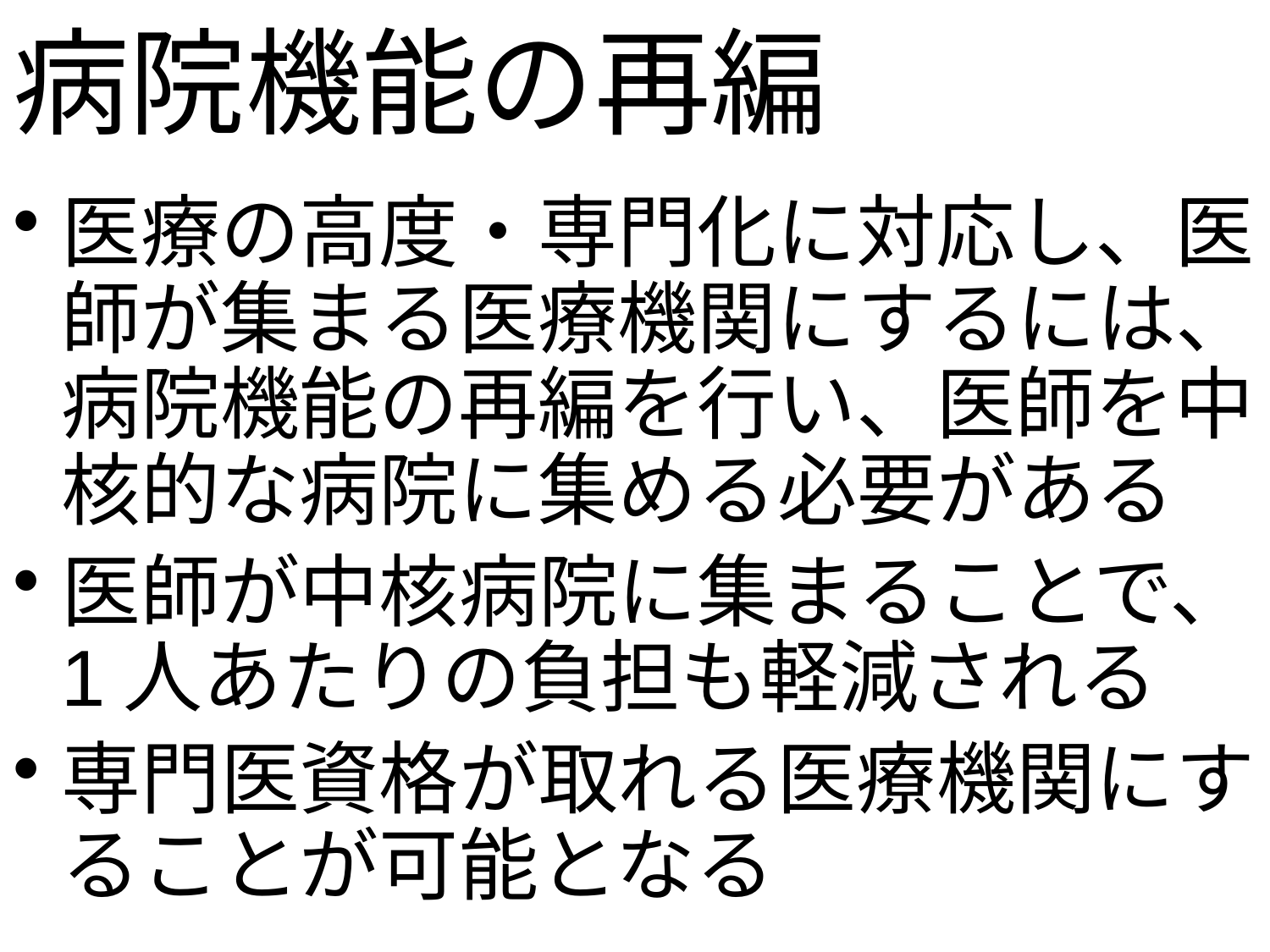

# 病院機能の再編
医療の高度・専門化に対応し、医師が集まる医療機関にするには、病院機能の再編を行い、医師を中核的な病院に集める必要がある
医師が中核病院に集まることで、1人あたりの負担も軽減される
専門医資格が取れる医療機関にすることが可能となる